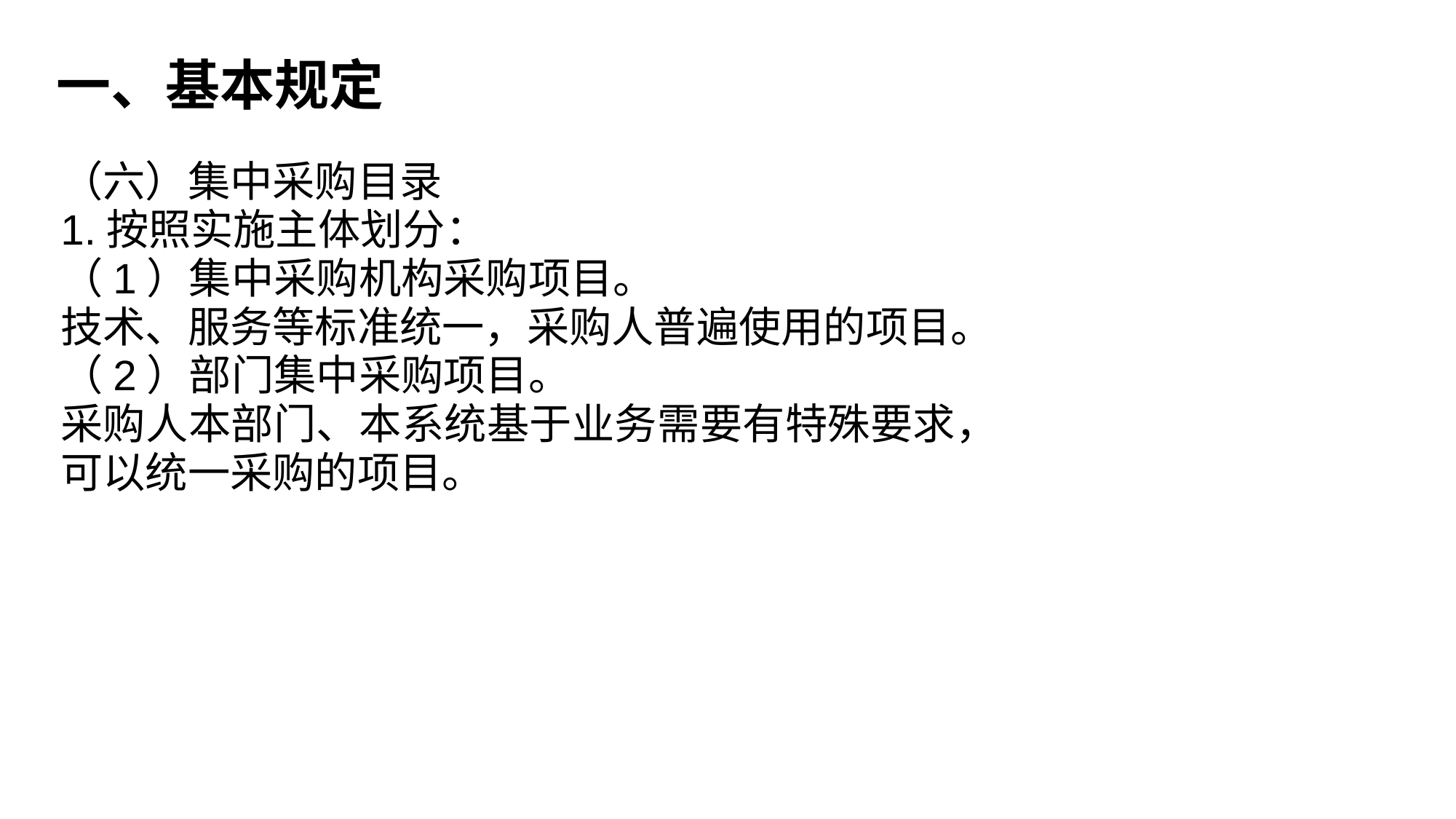

一、基本规定
（六）集中采购目录
1.按照实施主体划分：
（1）集中采购机构采购项目。
技术、服务等标准统一，采购人普遍使用的项目。
（2）部门集中采购项目。
采购人本部门、本系统基于业务需要有特殊要求，可以统一采购的项目。